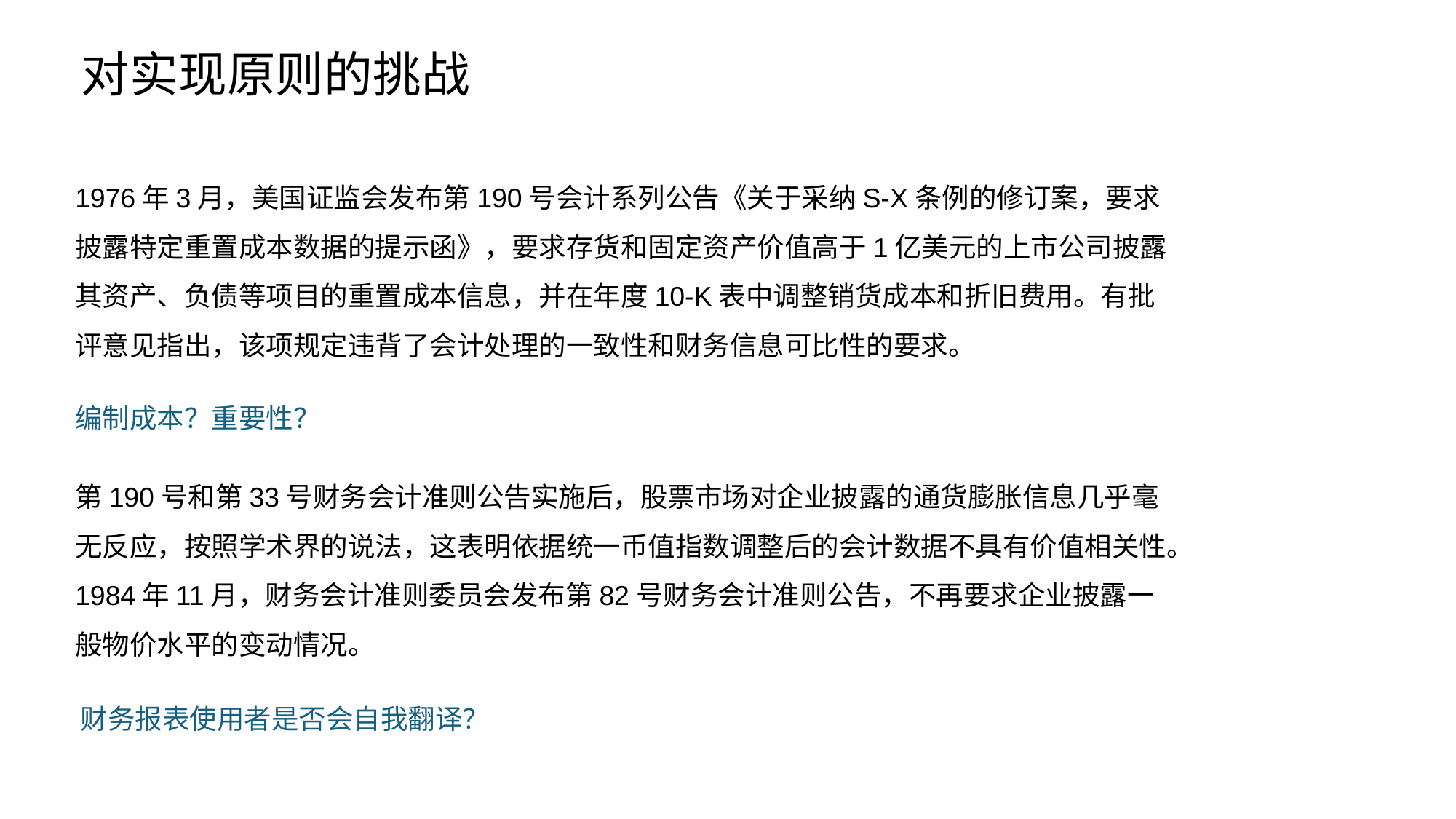

对实现原则的挑战
1976年3月，美国证监会发布第190号会计系列公告《关于采纳S-X条例的修订案，要求披露特定重置成本数据的提示函》，要求存货和固定资产价值高于1亿美元的上市公司披露其资产、负债等项目的重置成本信息，并在年度10-K表中调整销货成本和折旧费用。有批评意见指出，该项规定违背了会计处理的一致性和财务信息可比性的要求。
编制成本？重要性？
第190号和第33号财务会计准则公告实施后，股票市场对企业披露的通货膨胀信息几乎毫无反应，按照学术界的说法，这表明依据统一币值指数调整后的会计数据不具有价值相关性。1984年11月，财务会计准则委员会发布第82号财务会计准则公告，不再要求企业披露一般物价水平的变动情况。
财务报表使用者是否会自我翻译？